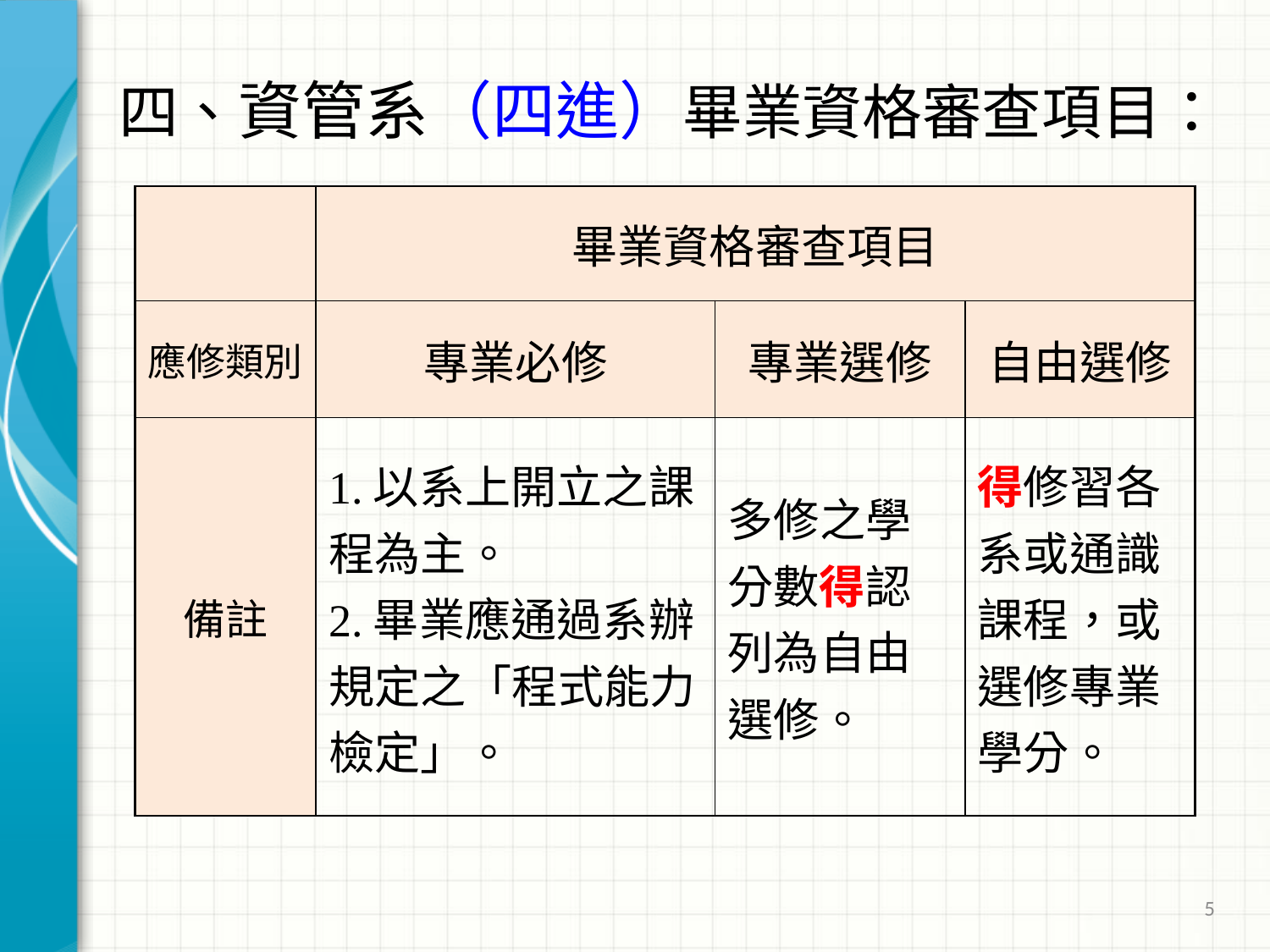

# 四、資管系（四進）畢業資格審查項目：
|  | 畢業資格審查項目 |  |  |
| --- | --- | --- | --- |
| 應修類別 | 專業必修 | 專業選修 | 自由選修 |
| 備註 | 1.以系上開立之課程為主。 2.畢業應通過系辦規定之「程式能力檢定」。 | 多修之學分數得認列為自由選修。 | 得修習各系或通識課程，或選修專業學分。 |
5